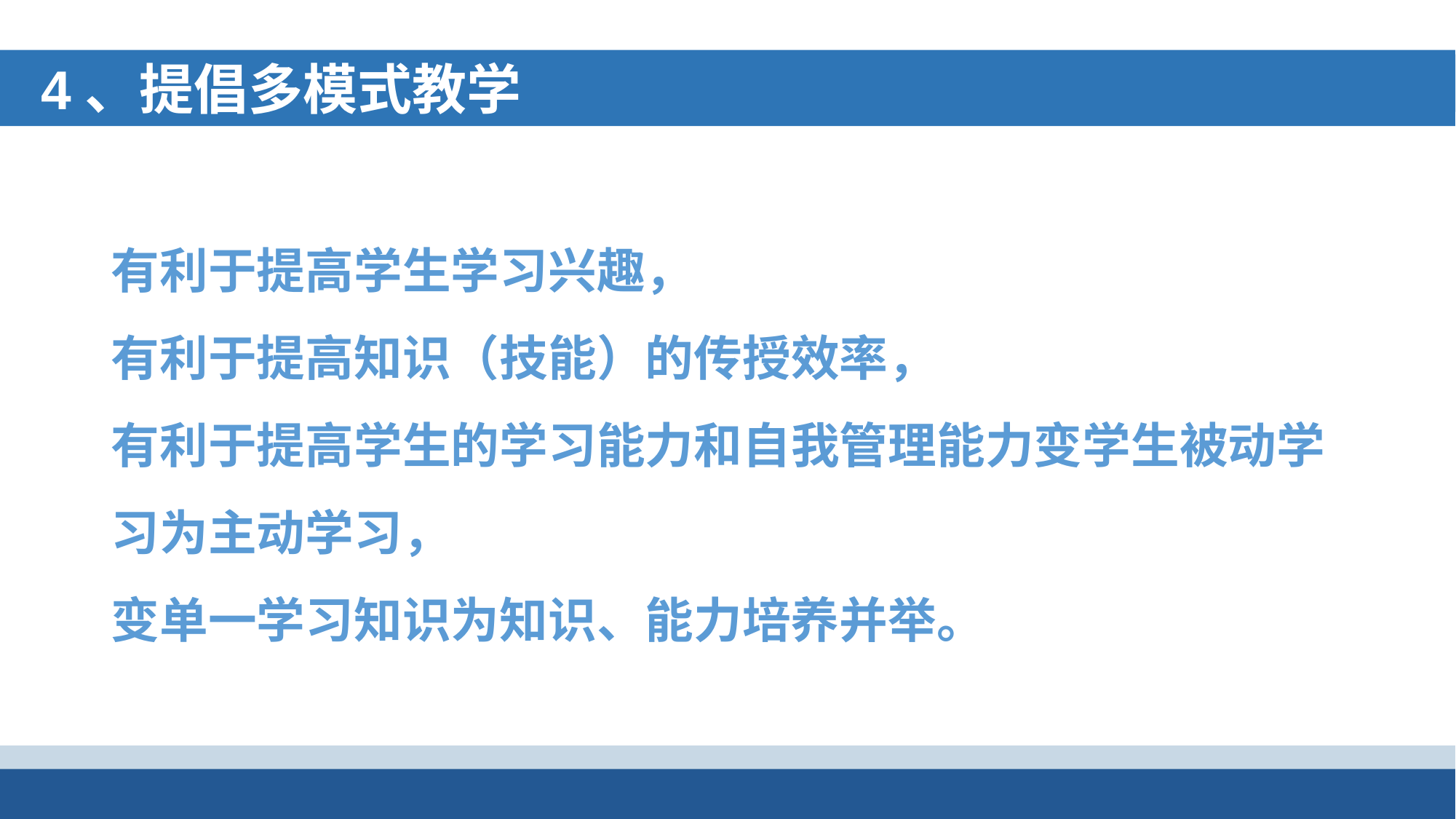

4、提倡多模式教学
有利于提高学生学习兴趣，
有利于提高知识（技能）的传授效率，
有利于提高学生的学习能力和自我管理能力变学生被动学习为主动学习，
变单一学习知识为知识、能力培养并举。